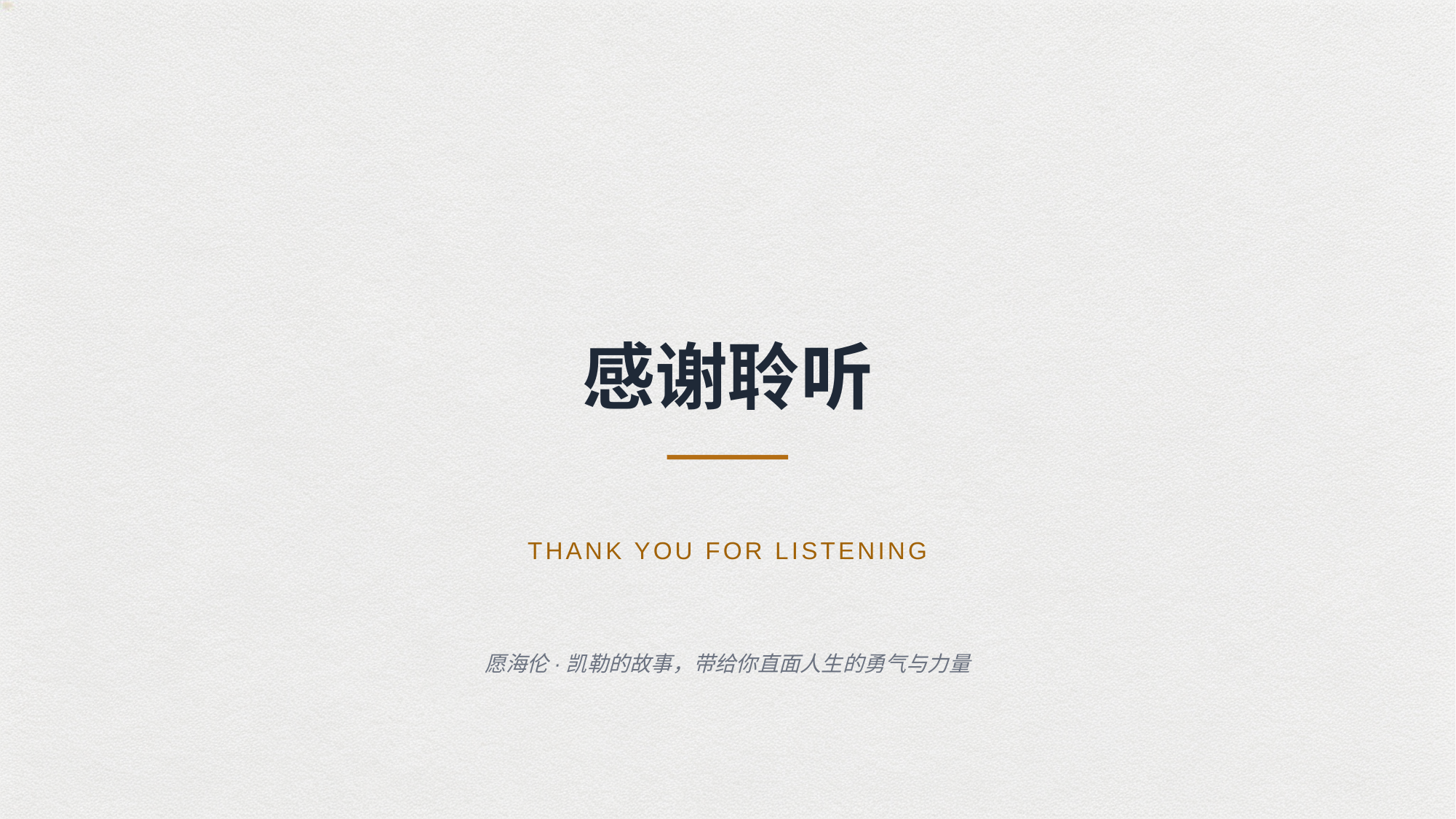

心怀大爱担当，以微光照亮他人
超越个人命运的局限，心怀悲悯与担当，方能成就生命的永恒价值。真正的伟大，不在于突破自我困境，而在于挣脱个人悲欢，向世间传递温暖与力量。海伦·凯勒挣脱失明失聪的个人苦难后，并未止步于独善其身，而是将毕生精力投入社会公益与弱势群体帮扶。她奔走演讲、著书立说，揭露底层贫穷与医疗缺失是残障高发的根源，为盲人教育、社会公平奔走呼吁，用自己的影响力唤醒社会对残障群体的关注。她以一己微光，照亮了无数底层弱者前行的道路，诠释了生命最高的意义：熬过命运的寒冬，便愿做人间的暖阳，以担当与大爱回馈世界。
感谢聆听

THANK YOU FOR LISTENING
愿海伦·凯勒的故事，带给你直面人生的勇气与力量